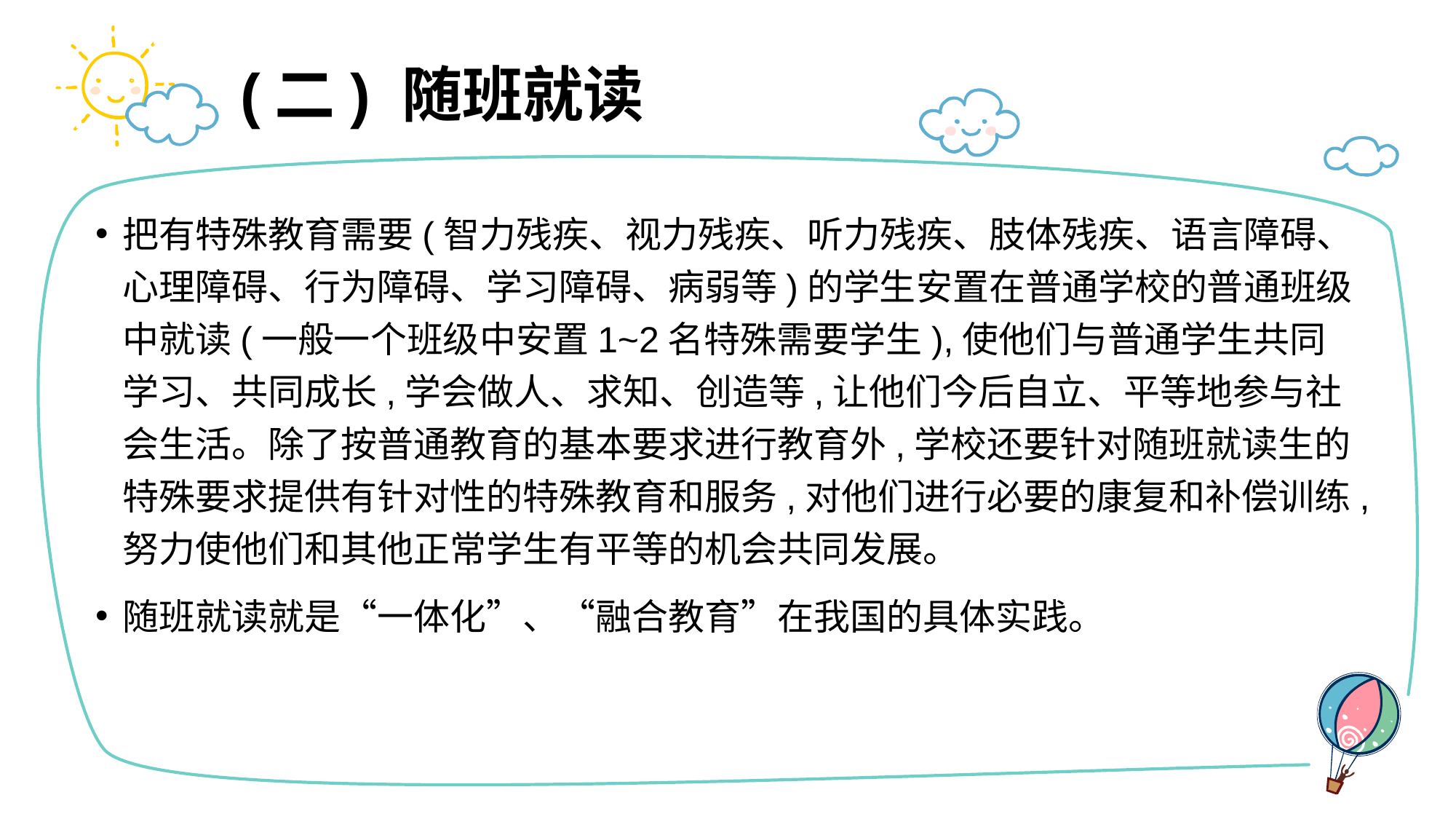

# (二) 随班就读
把有特殊教育需要(智力残疾、视力残疾、听力残疾、肢体残疾、语言障碍、心理障碍、行为障碍、学习障碍、病弱等)的学生安置在普通学校的普通班级中就读(一般一个班级中安置1~2名特殊需要学生),使他们与普通学生共同学习、共同成长,学会做人、求知、创造等,让他们今后自立、平等地参与社会生活。除了按普通教育的基本要求进行教育外,学校还要针对随班就读生的特殊要求提供有针对性的特殊教育和服务,对他们进行必要的康复和补偿训练,努力使他们和其他正常学生有平等的机会共同发展。
随班就读就是“一体化”、“融合教育”在我国的具体实践。